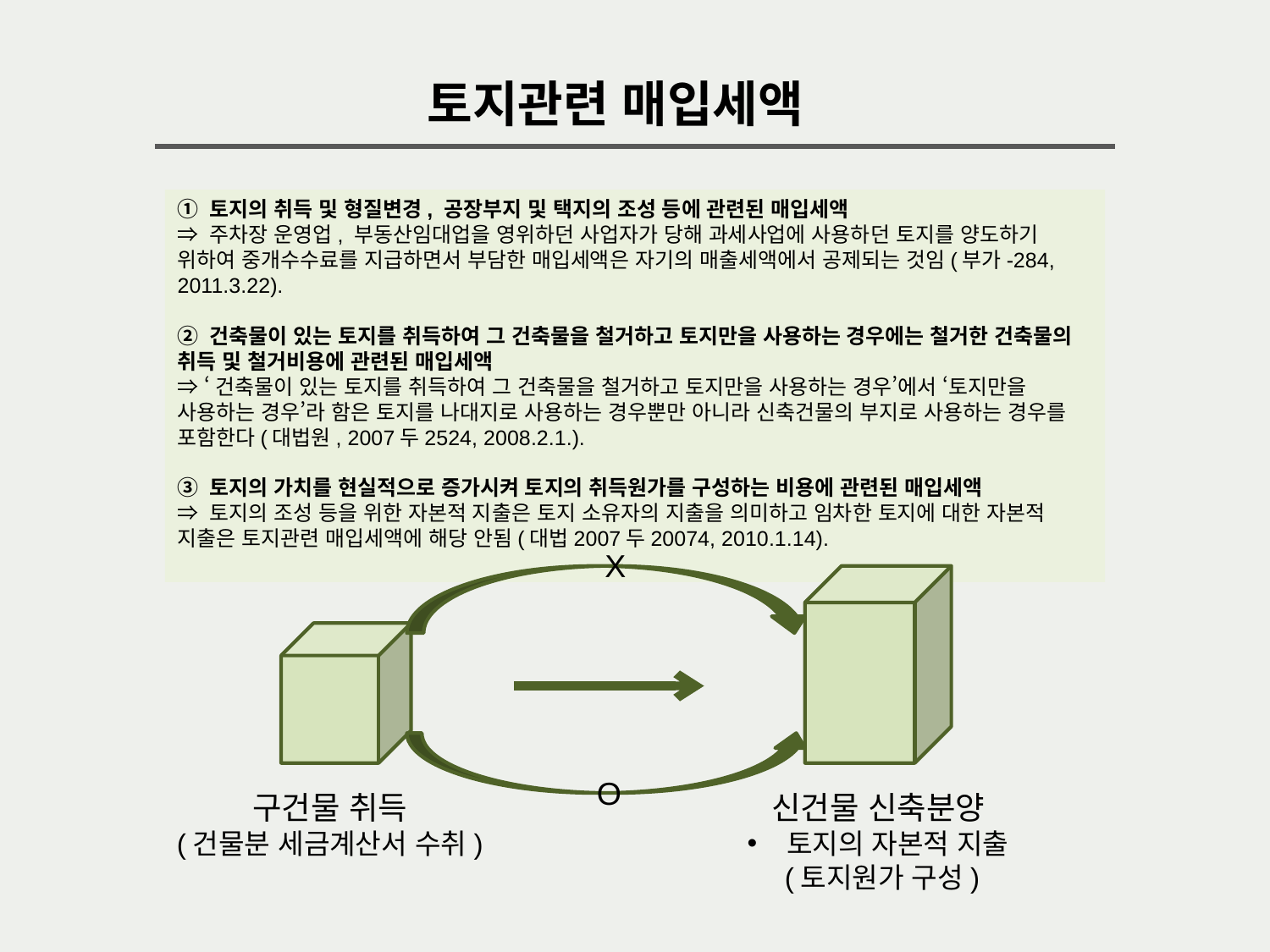

토지관련 매입세액
① 토지의 취득 및 형질변경, 공장부지 및 택지의 조성 등에 관련된 매입세액
⇒ 주차장 운영업, 부동산임대업을 영위하던 사업자가 당해 과세사업에 사용하던 토지를 양도하기 위하여 중개수수료를 지급하면서 부담한 매입세액은 자기의 매출세액에서 공제되는 것임(부가-284, 2011.3.22).

② 건축물이 있는 토지를 취득하여 그 건축물을 철거하고 토지만을 사용하는 경우에는 철거한 건축물의 취득 및 철거비용에 관련된 매입세액
⇒ ‘건축물이 있는 토지를 취득하여 그 건축물을 철거하고 토지만을 사용하는 경우’에서 ‘토지만을 사용하는 경우’라 함은 토지를 나대지로 사용하는 경우뿐만 아니라 신축건물의 부지로 사용하는 경우를 포함한다(대법원, 2007두2524, 2008.2.1.).

③ 토지의 가치를 현실적으로 증가시켜 토지의 취득원가를 구성하는 비용에 관련된 매입세액
⇒ 토지의 조성 등을 위한 자본적 지출은 토지 소유자의 지출을 의미하고 임차한 토지에 대한 자본적 지출은 토지관련 매입세액에 해당 안됨(대법2007두20074, 2010.1.14).

X

O
구건물 취득
(건물분 세금계산서 수취)
신건물 신축분양
토지의 자본적 지출
 (토지원가 구성)